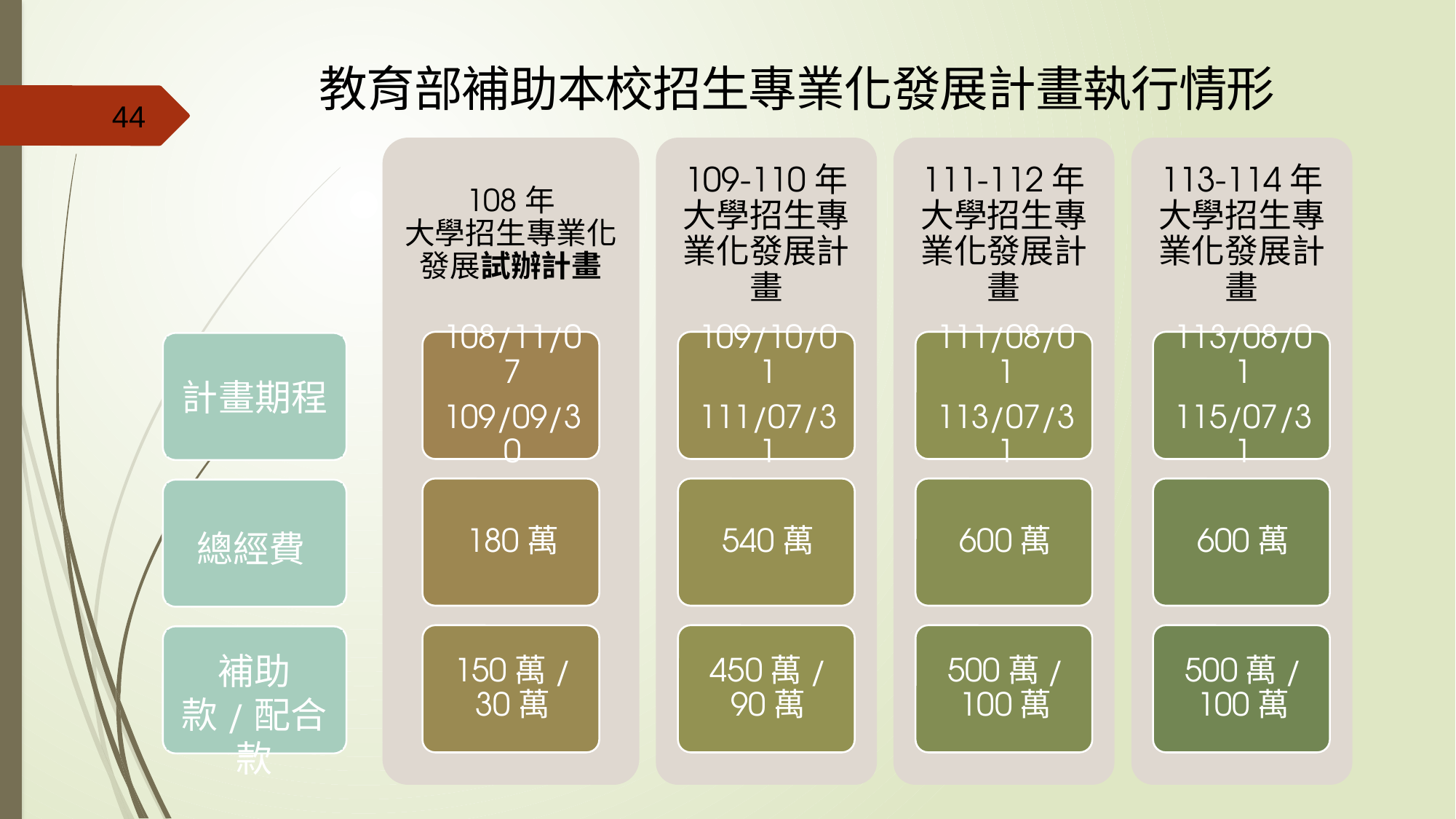

教育部補助本校招生專業化發展計畫執行情形
44
108年
大學招生專業化發展試辦計畫
108/11/07
109/09/30
180萬
150萬/
30萬
109-110年
大學招生專業化發展計畫
109/10/01
111/07/31
540萬
450萬/
90萬
111-112年
大學招生專業化發展計畫
111/08/01
113/07/31
600萬
500萬/
100萬
113-114年
大學招生專業化發展計畫
113/08/01
115/07/31
600萬
500萬/
100萬

計畫期程

總經費

補助款/配合款